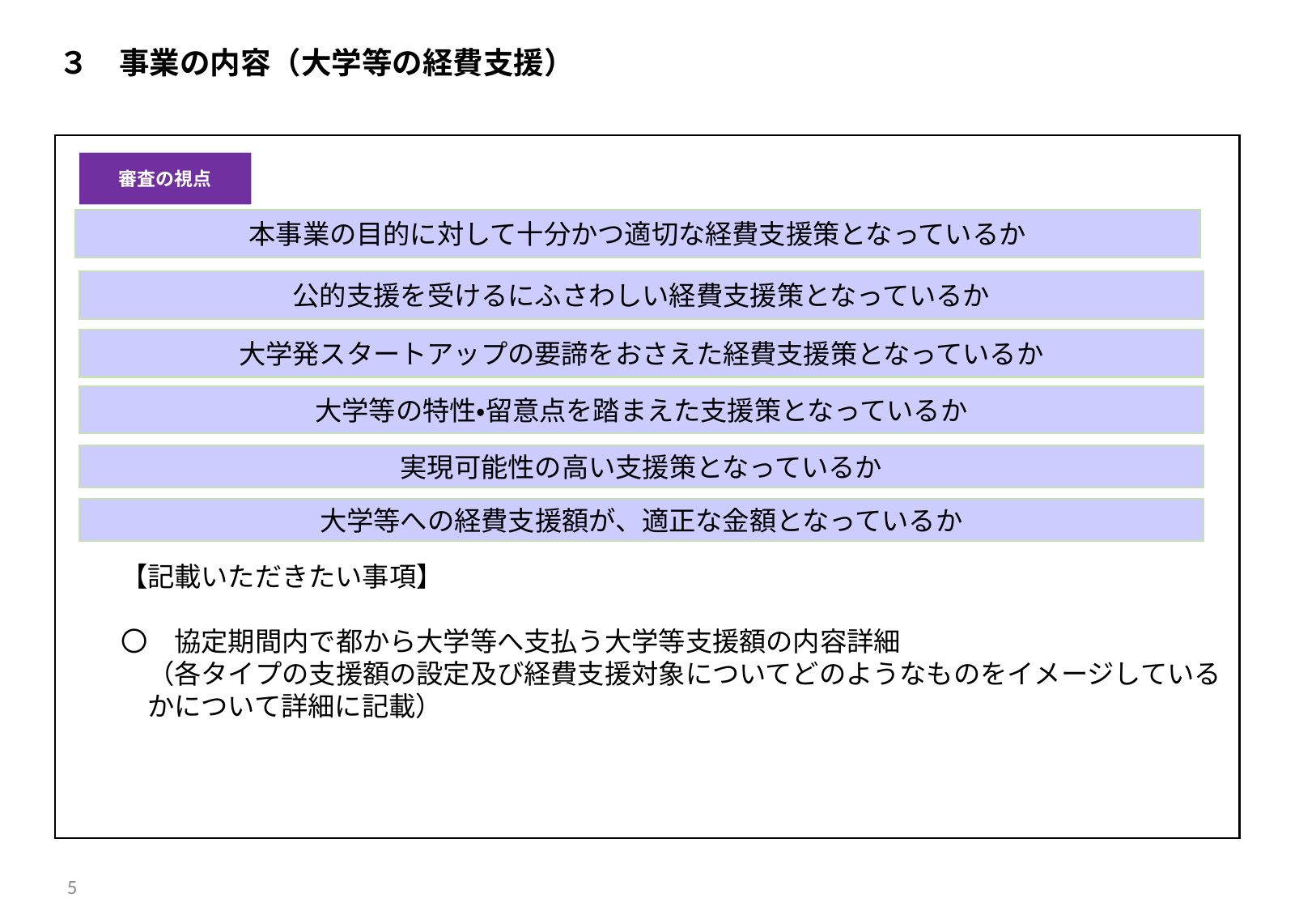

３　事業の内容（大学等の経費支援）

【記載いただきたい事項】

〇　協定期間内で都から大学等へ支払う大学等支援額の内容詳細
　（各タイプの支援額の設定及び経費支援対象についてどのようなものをイメージしている
　かについて詳細に記載）

審査の視点
本事業の目的に対して十分かつ適切な経費支援策となっているか
公的支援を受けるにふさわしい経費支援策となっているか
大学発スタートアップの要諦をおさえた経費支援策となっているか
大学等の特性・留意点を踏まえた支援策となっているか
実現可能性の高い支援策となっているか
大学等への経費支援額が、適正な金額となっているか
5